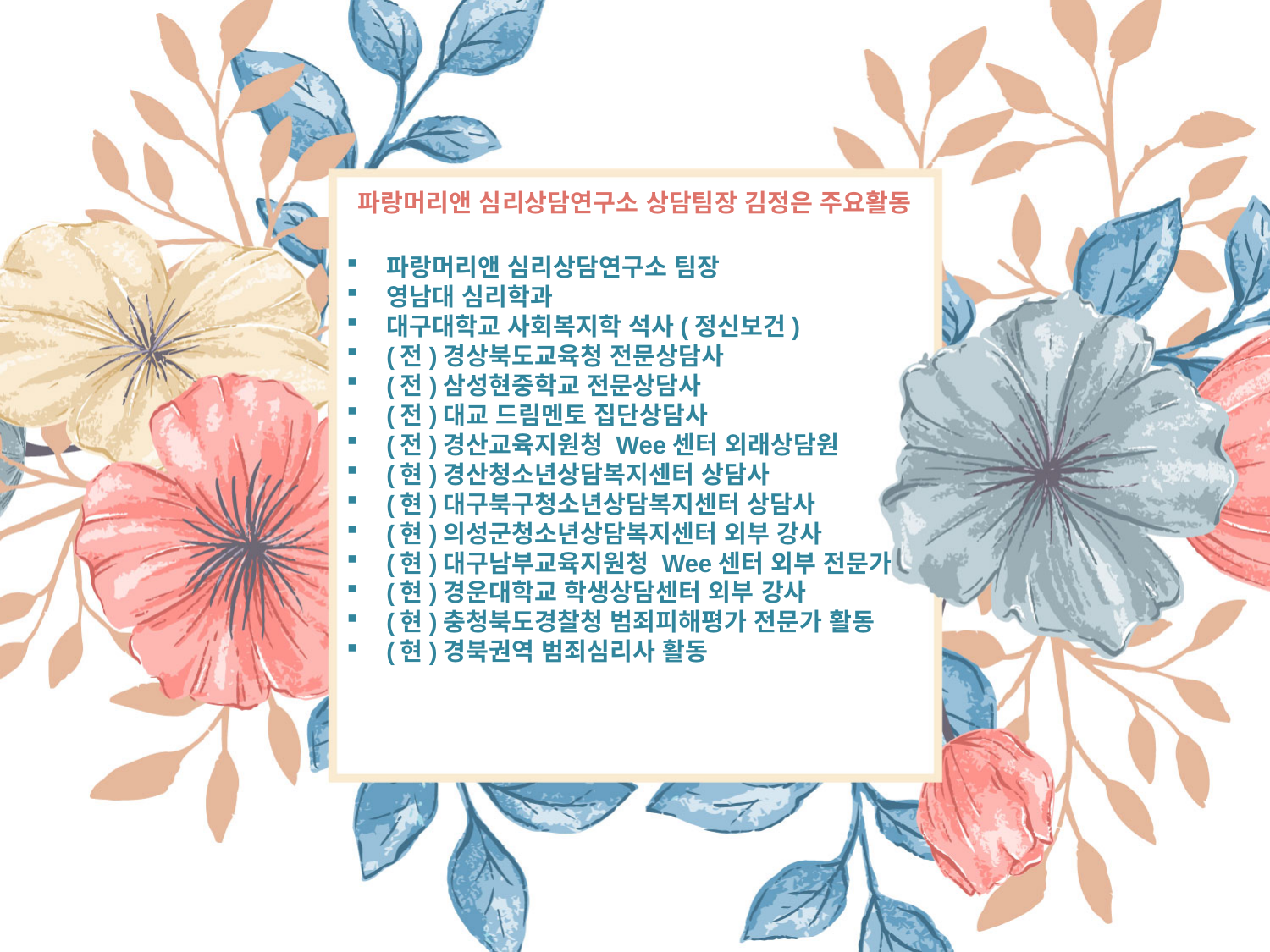

파랑머리앤 심리상담연구소 상담팀장 김정은 주요활동
파랑머리앤 심리상담연구소 팀장
영남대 심리학과
대구대학교 사회복지학 석사(정신보건)
(전)경상북도교육청 전문상담사
(전)삼성현중학교 전문상담사
(전)대교 드림멘토 집단상담사
(전)경산교육지원청 Wee센터 외래상담원
(현)경산청소년상담복지센터 상담사
(현)대구북구청소년상담복지센터 상담사
(현)의성군청소년상담복지센터 외부 강사
(현)대구남부교육지원청 Wee센터 외부 전문가
(현)경운대학교 학생상담센터 외부 강사
(현)충청북도경찰청 범죄피해평가 전문가 활동
(현)경북권역 범죄심리사 활동